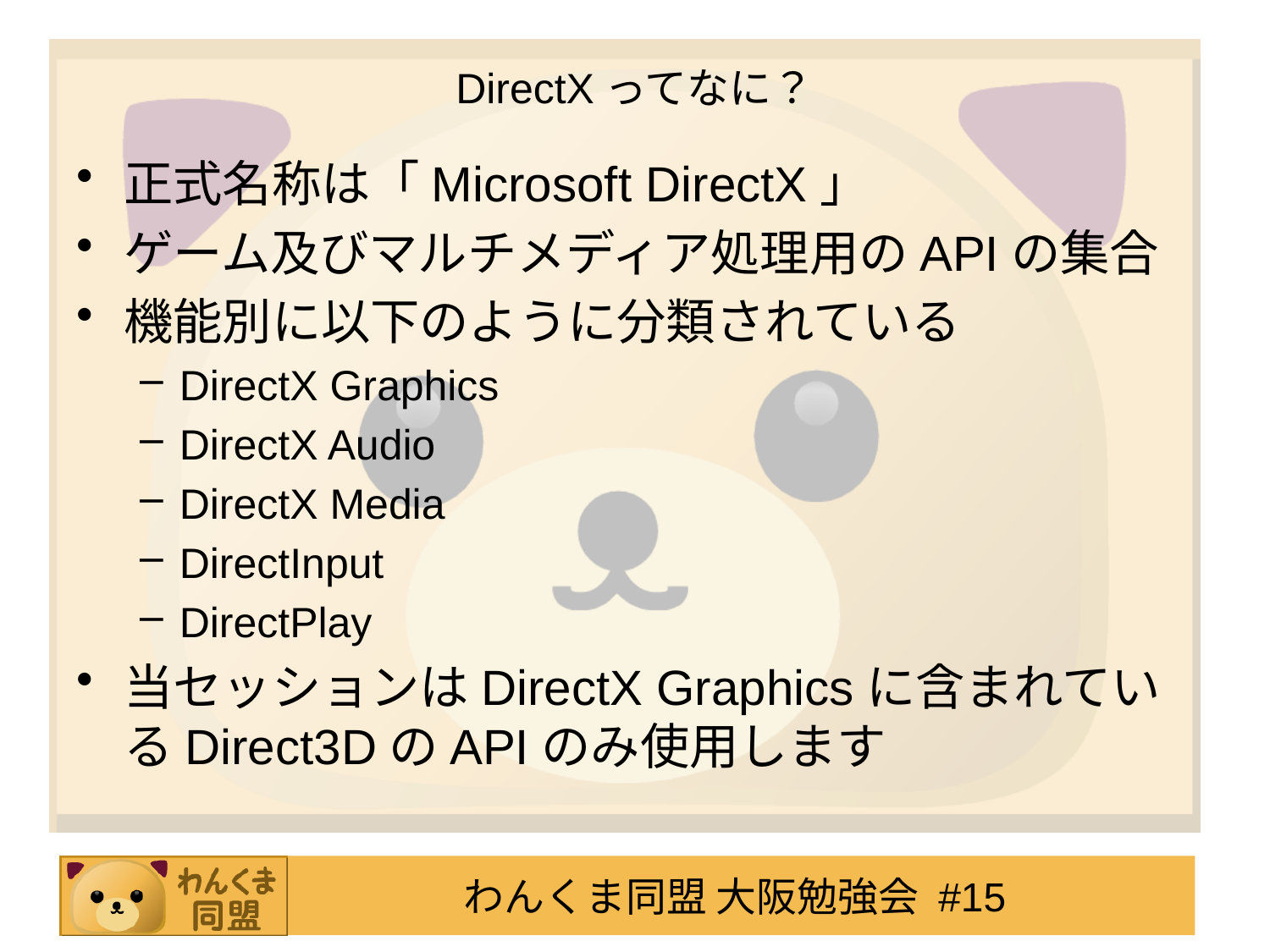

# DirectXってなに？
正式名称は「Microsoft DirectX」
ゲーム及びマルチメディア処理用のAPIの集合
機能別に以下のように分類されている
DirectX Graphics
DirectX Audio
DirectX Media
DirectInput
DirectPlay
当セッションはDirectX Graphicsに含まれているDirect3DのAPIのみ使用します